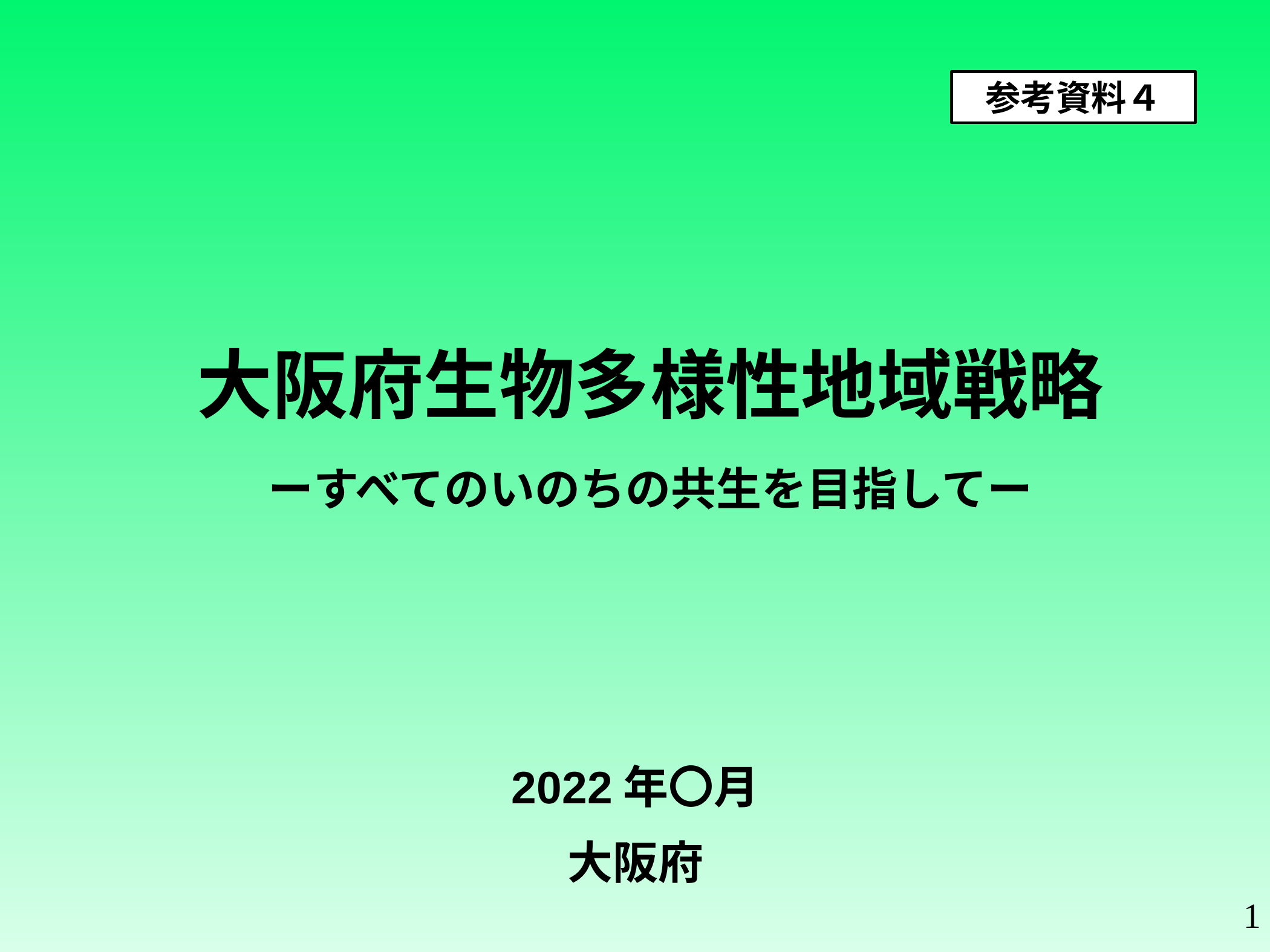

参考資料４

大阪府生物多様性地域戦略

ーすべてのいのちの共生を目指してー

2022年〇月

大阪府
1